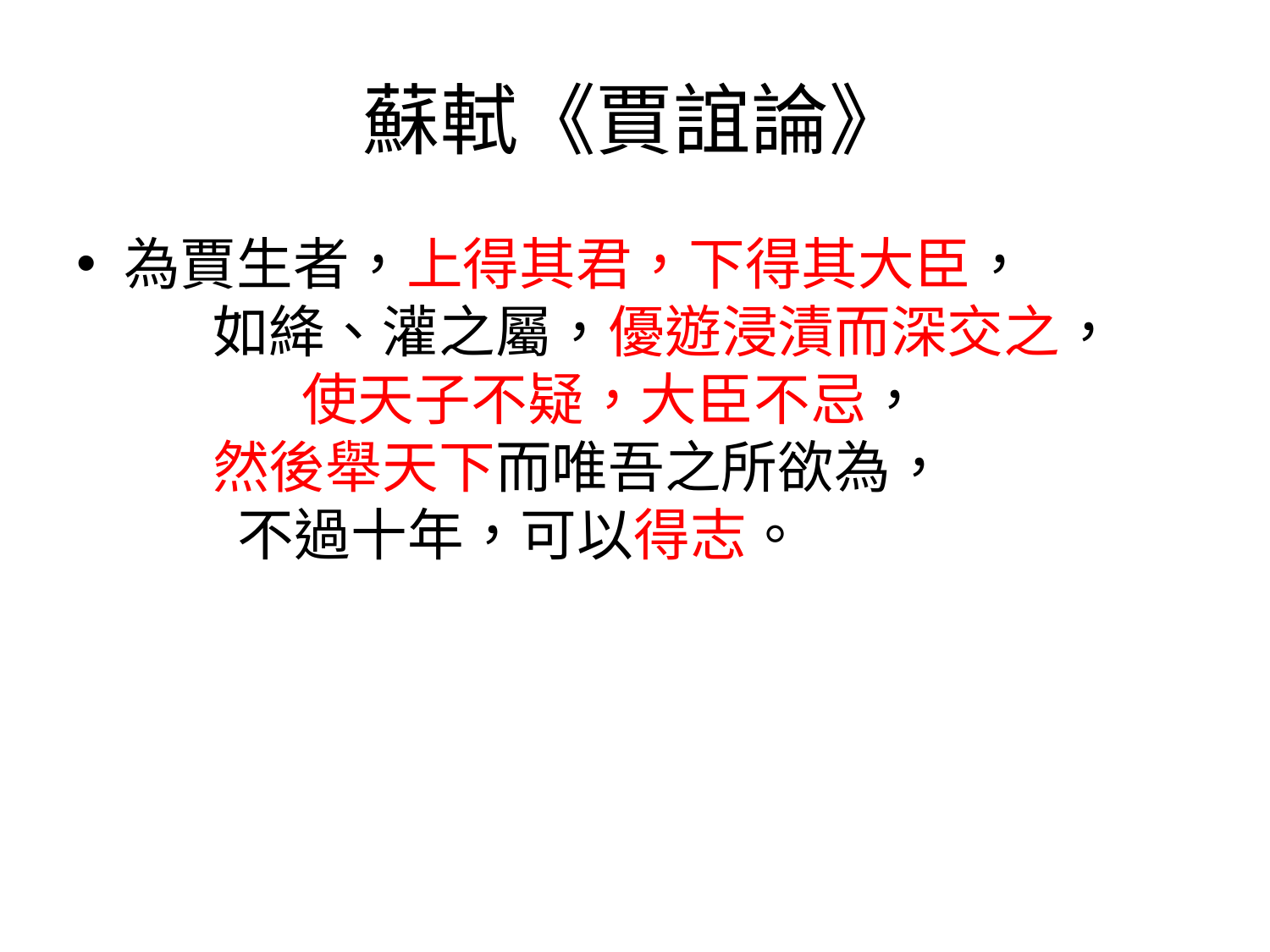

# 蘇軾《賈誼論》
為賈生者，上得其君，下得其大臣，                     如絳、灌之屬，優遊浸漬而深交之，                     使天子不疑，大臣不忌，                             然後舉天下而唯吾之所欲為，                             不過十年，可以得志。